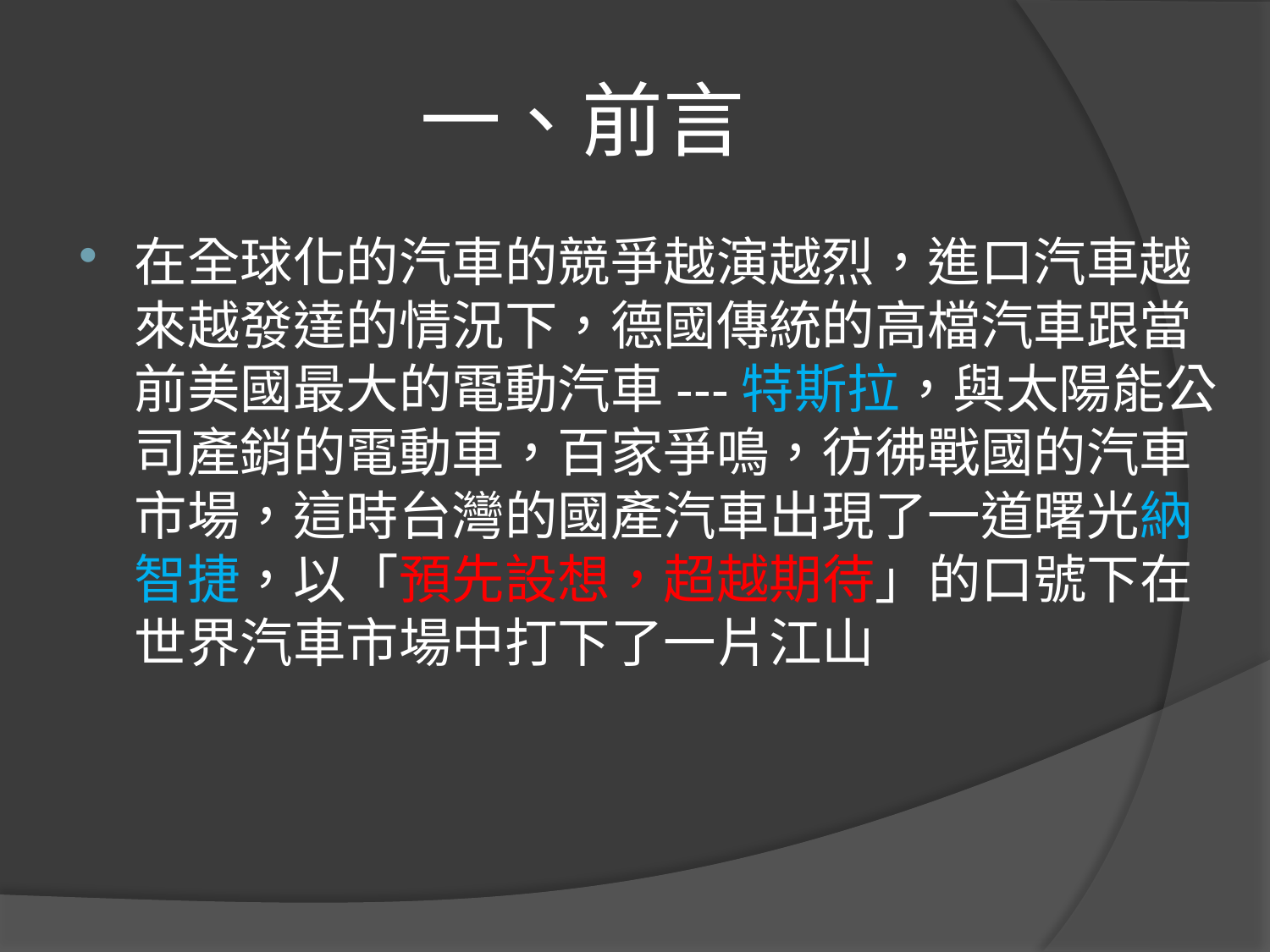

# 一、前言
在全球化的汽車的競爭越演越烈，進口汽車越來越發達的情況下，德國傳統的高檔汽車跟當前美國最大的電動汽車---特斯拉，與太陽能公司產銷的電動車，百家爭鳴，彷彿戰國的汽車市場，這時台灣的國產汽車出現了一道曙光納智捷，以「預先設想，超越期待」的口號下在世界汽車市場中打下了一片江山